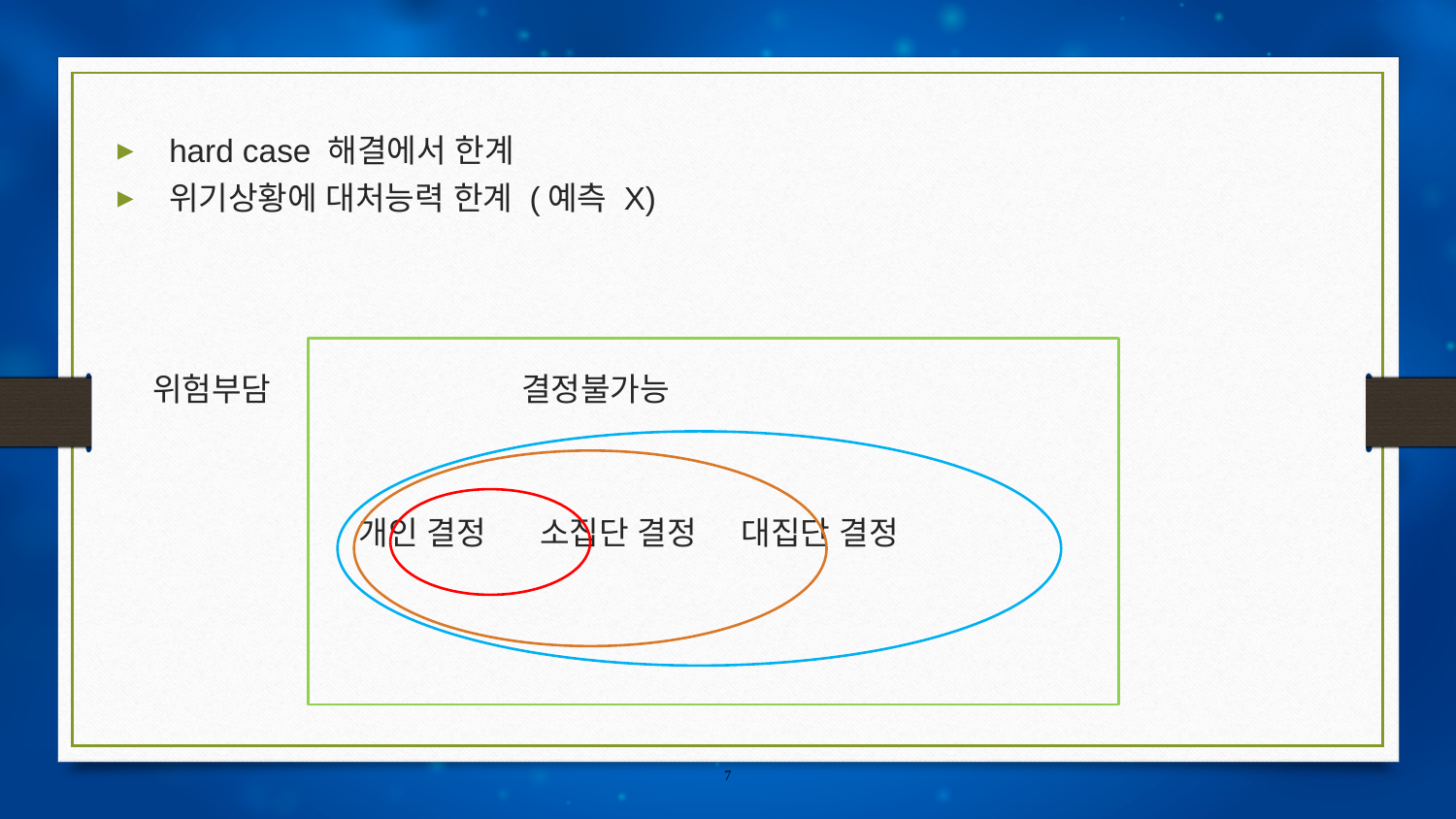

hard case 해결에서 한계
위기상황에 대처능력 한계 (예측 X)

   위험부담                            결정불가능

                          개인 결정      소집단 결정     대집단 결정

7